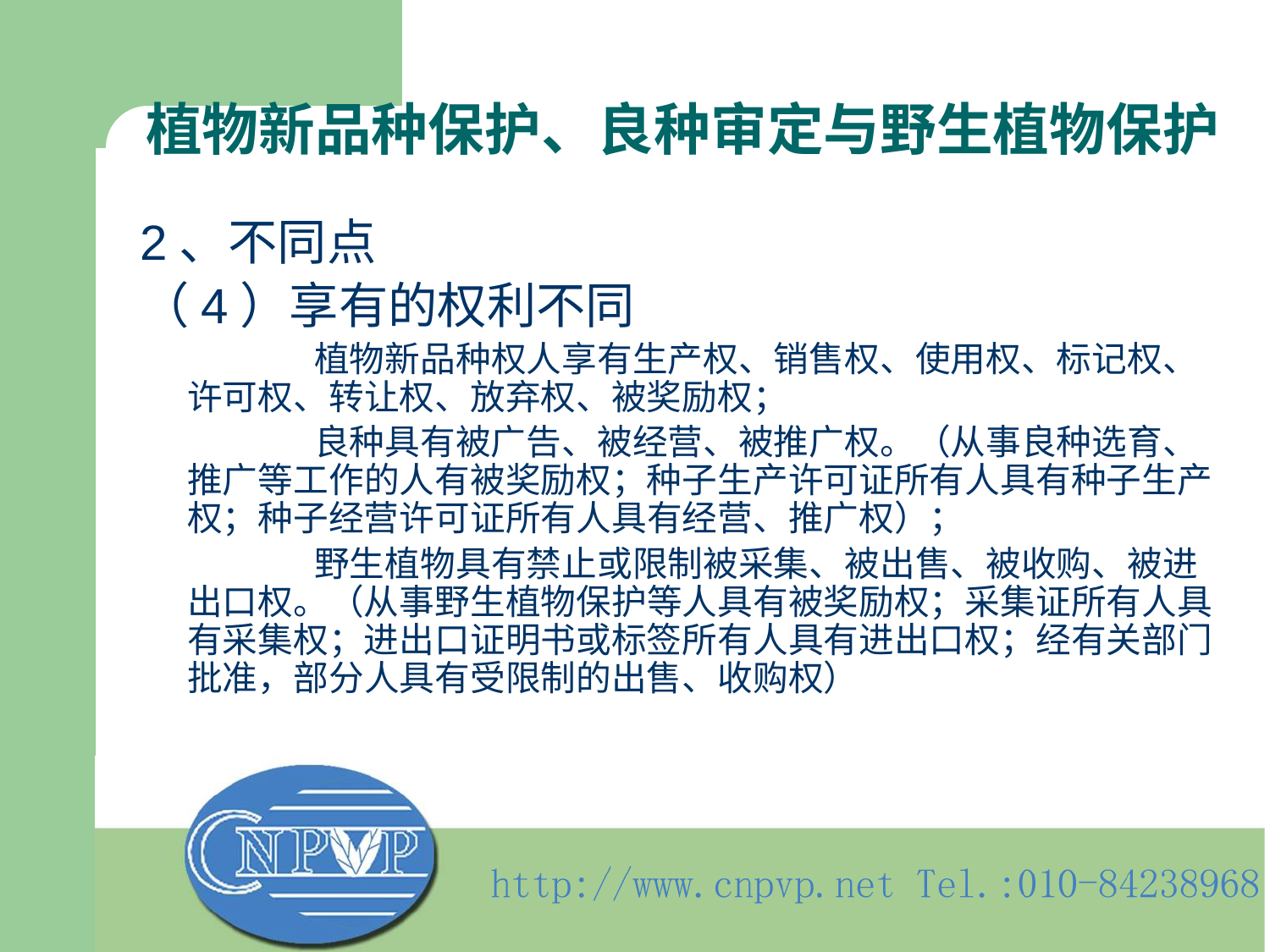

# 植物新品种保护、良种审定与野生植物保护
2、不同点
（4）享有的权利不同
		植物新品种权人享有生产权、销售权、使用权、标记权、许可权、转让权、放弃权、被奖励权；
		良种具有被广告、被经营、被推广权。（从事良种选育、推广等工作的人有被奖励权；种子生产许可证所有人具有种子生产权；种子经营许可证所有人具有经营、推广权）；
		野生植物具有禁止或限制被采集、被出售、被收购、被进出口权。（从事野生植物保护等人具有被奖励权；采集证所有人具有采集权；进出口证明书或标签所有人具有进出口权；经有关部门批准，部分人具有受限制的出售、收购权）